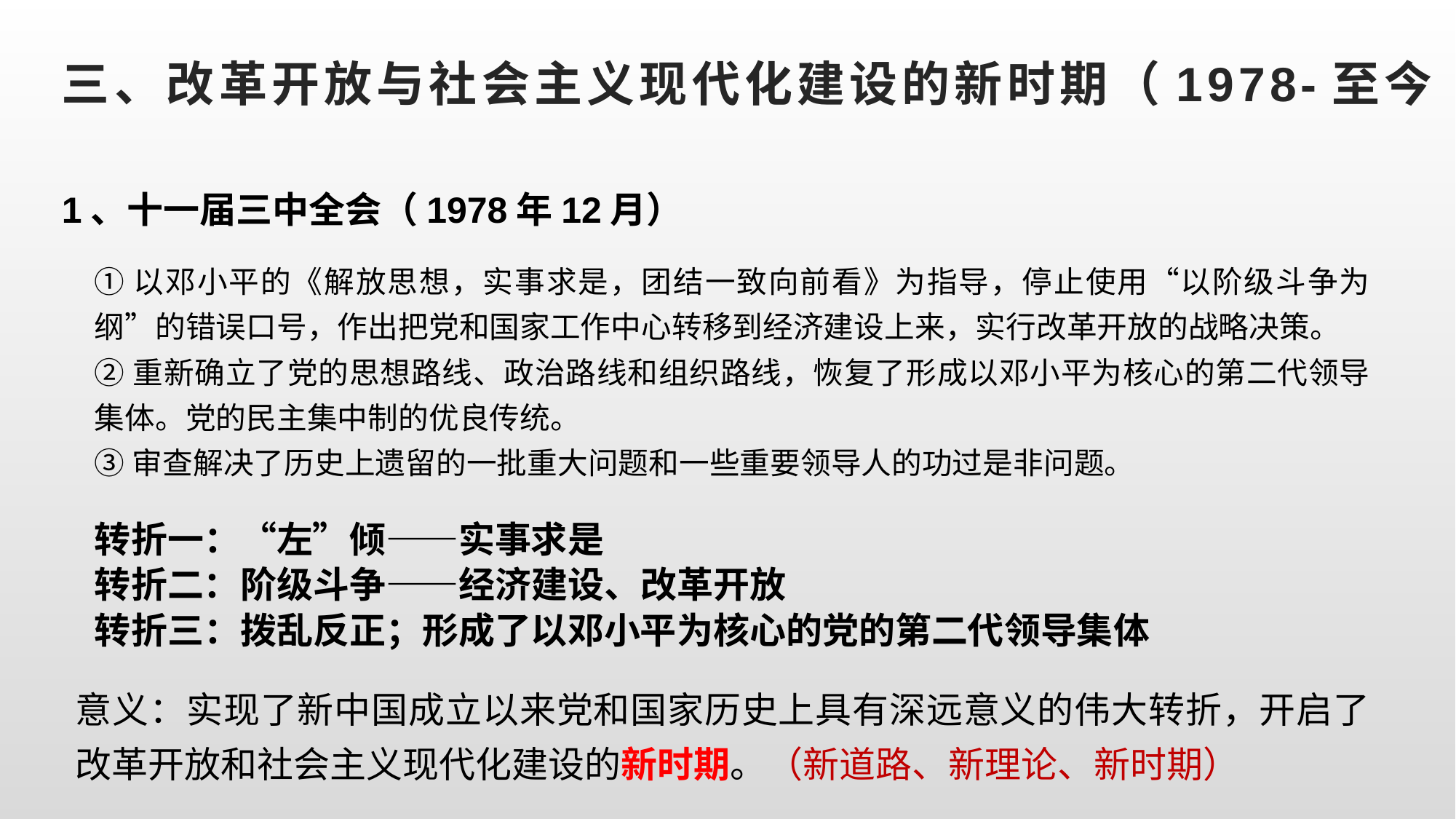

# 三、改革开放与社会主义现代化建设的新时期（1978-至今
1、十一届三中全会（1978年12月）
①以邓小平的《解放思想，实事求是，团结一致向前看》为指导，停止使用“以阶级斗争为纲”的错误口号，作出把党和国家工作中心转移到经济建设上来，实行改革开放的战略决策。
②重新确立了党的思想路线、政治路线和组织路线，恢复了形成以邓小平为核心的第二代领导集体。党的民主集中制的优良传统。
③审查解决了历史上遗留的一批重大问题和一些重要领导人的功过是非问题。

转折一：“左”倾——实事求是
转折二：阶级斗争——经济建设、改革开放
转折三：拨乱反正；形成了以邓小平为核心的党的第二代领导集体
意义：实现了新中国成立以来党和国家历史上具有深远意义的伟大转折，开启了改革开放和社会主义现代化建设的新时期。（新道路、新理论、新时期）